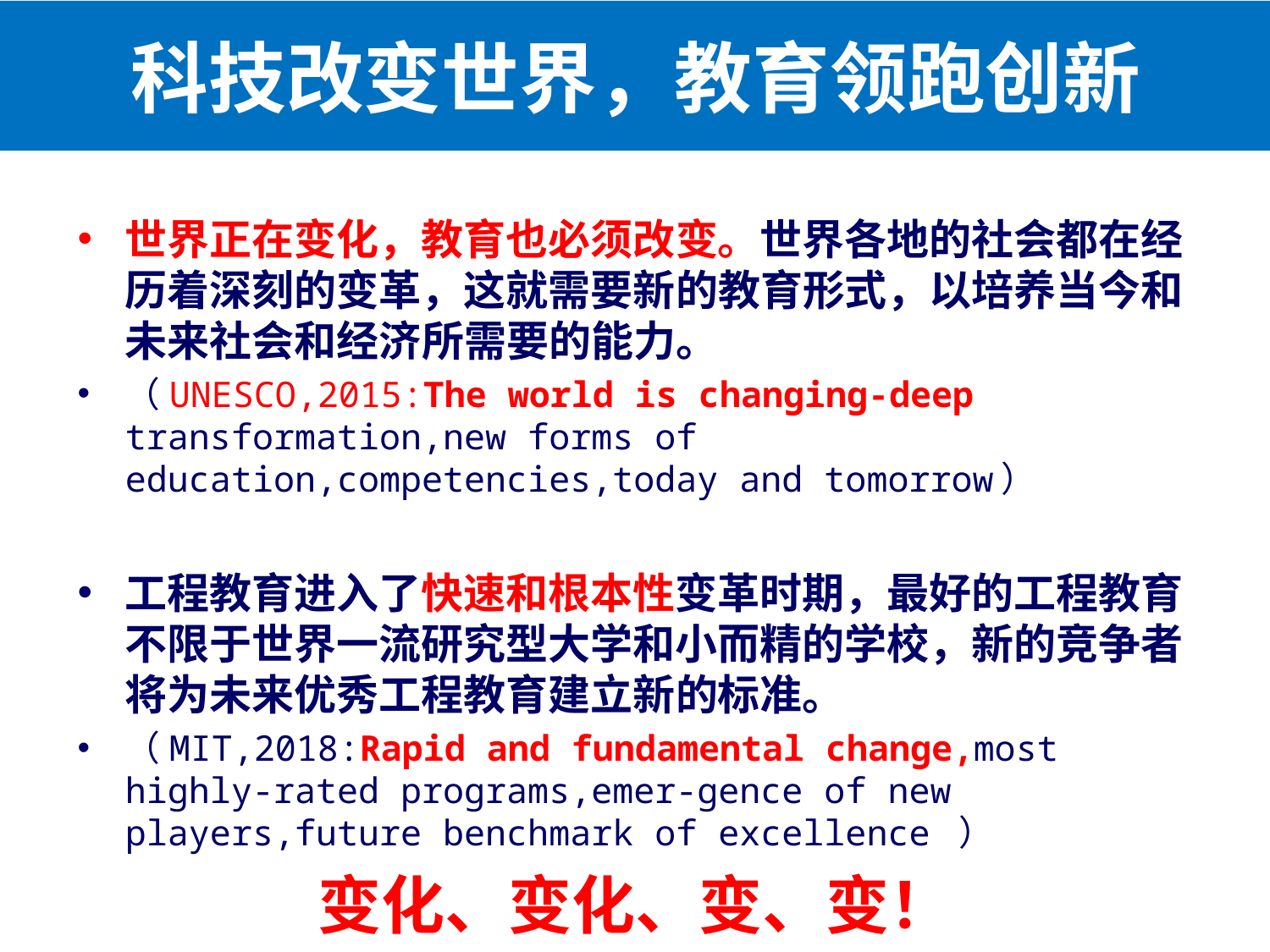

科技改变世界，教育领跑创新
世界正在变化，教育也必须改变。世界各地的社会都在经历着深刻的变革，这就需要新的教育形式，以培养当今和未来社会和经济所需要的能力。
（UNESCO,2015:The world is changing-deep transformation,new forms of education,competencies,today and tomorrow）

工程教育进入了快速和根本性变革时期，最好的工程教育不限于世界一流研究型大学和小而精的学校，新的竞争者将为未来优秀工程教育建立新的标准。
（MIT,2018:Rapid and fundamental change,most highly-rated programs,emer-gence of new players,future benchmark of excellence ）
变化、变化、变、变！